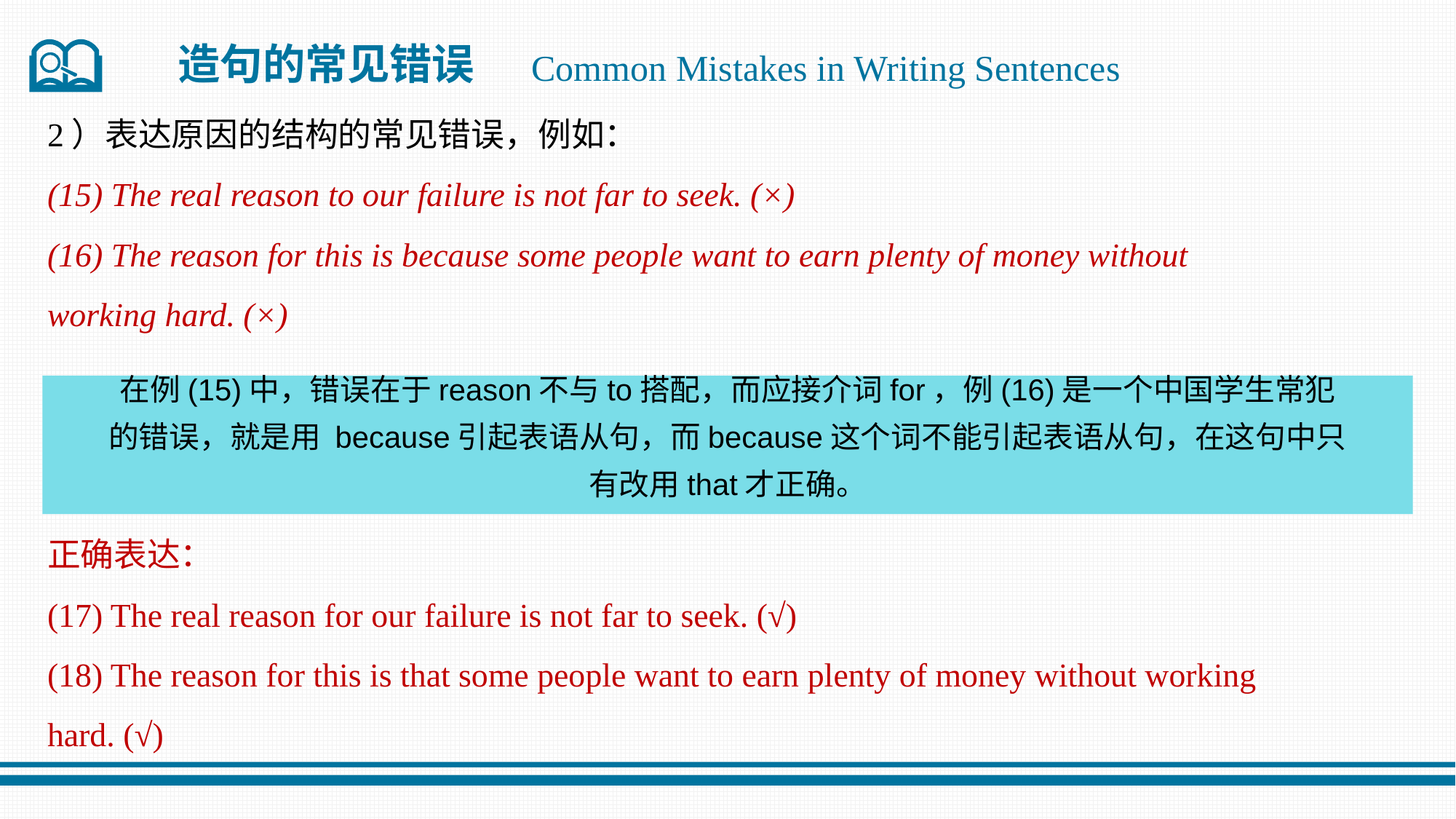

造句的常见错误
Common Mistakes in Writing Sentences
2）表达原因的结构的常见错误，例如：
(15) The real reason to our failure is not far to seek. (×)
(16) The reason for this is because some people want to earn plenty of money without
working hard. (×)

正确表达：
(17) The real reason for our failure is not far to seek. (√)
(18) The reason for this is that some people want to earn plenty of money without working
hard. (√)
在例(15)中，错误在于reason不与to搭配，而应接介词for，例(16)是一个中国学生常犯
的错误，就是用 because引起表语从句，而because这个词不能引起表语从句，在这句中只
有改用that才正确。